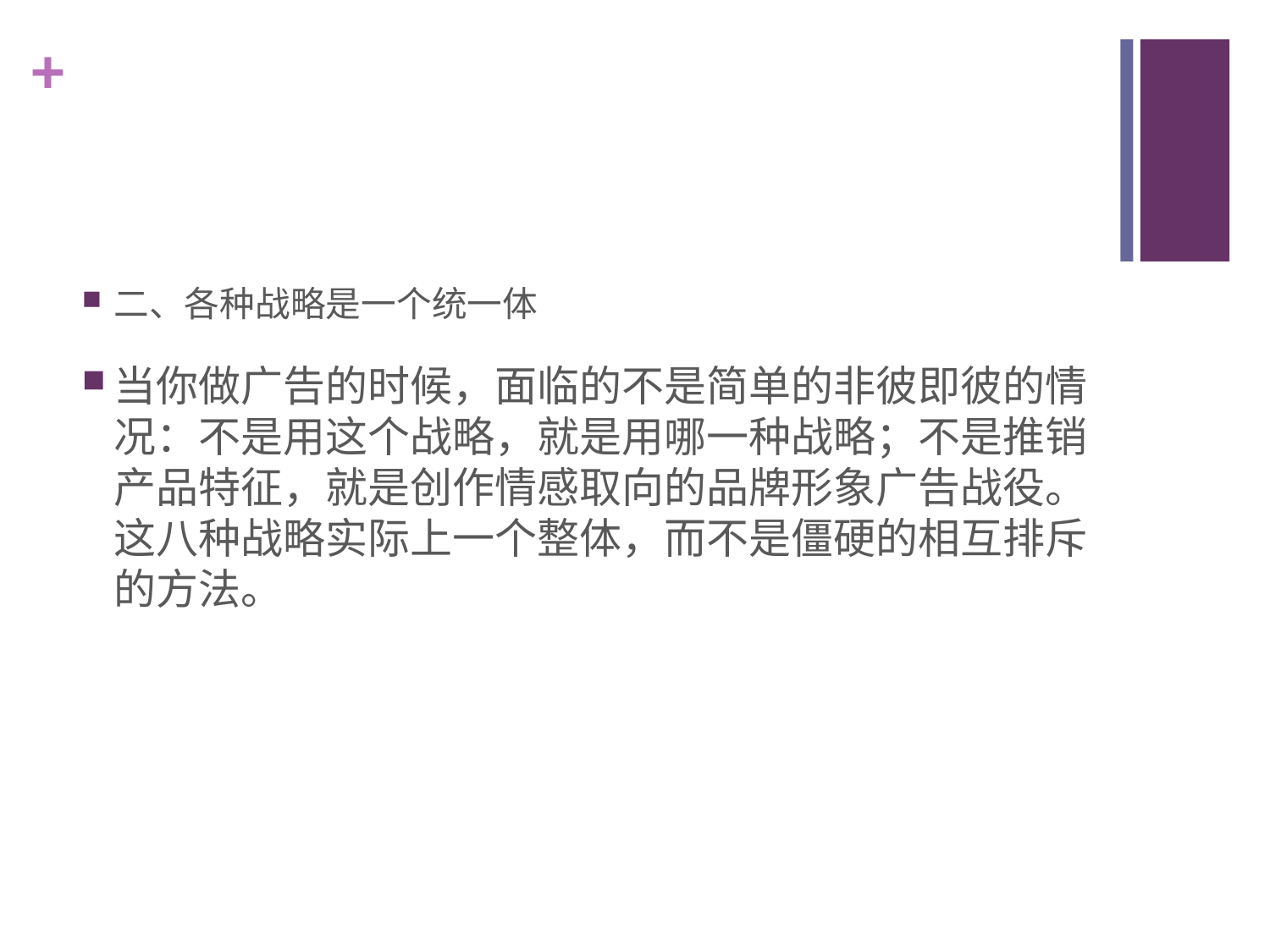

#
二、各种战略是一个统一体
当你做广告的时候，面临的不是简单的非彼即彼的情况：不是用这个战略，就是用哪一种战略；不是推销产品特征，就是创作情感取向的品牌形象广告战役。这八种战略实际上一个整体，而不是僵硬的相互排斥的方法。